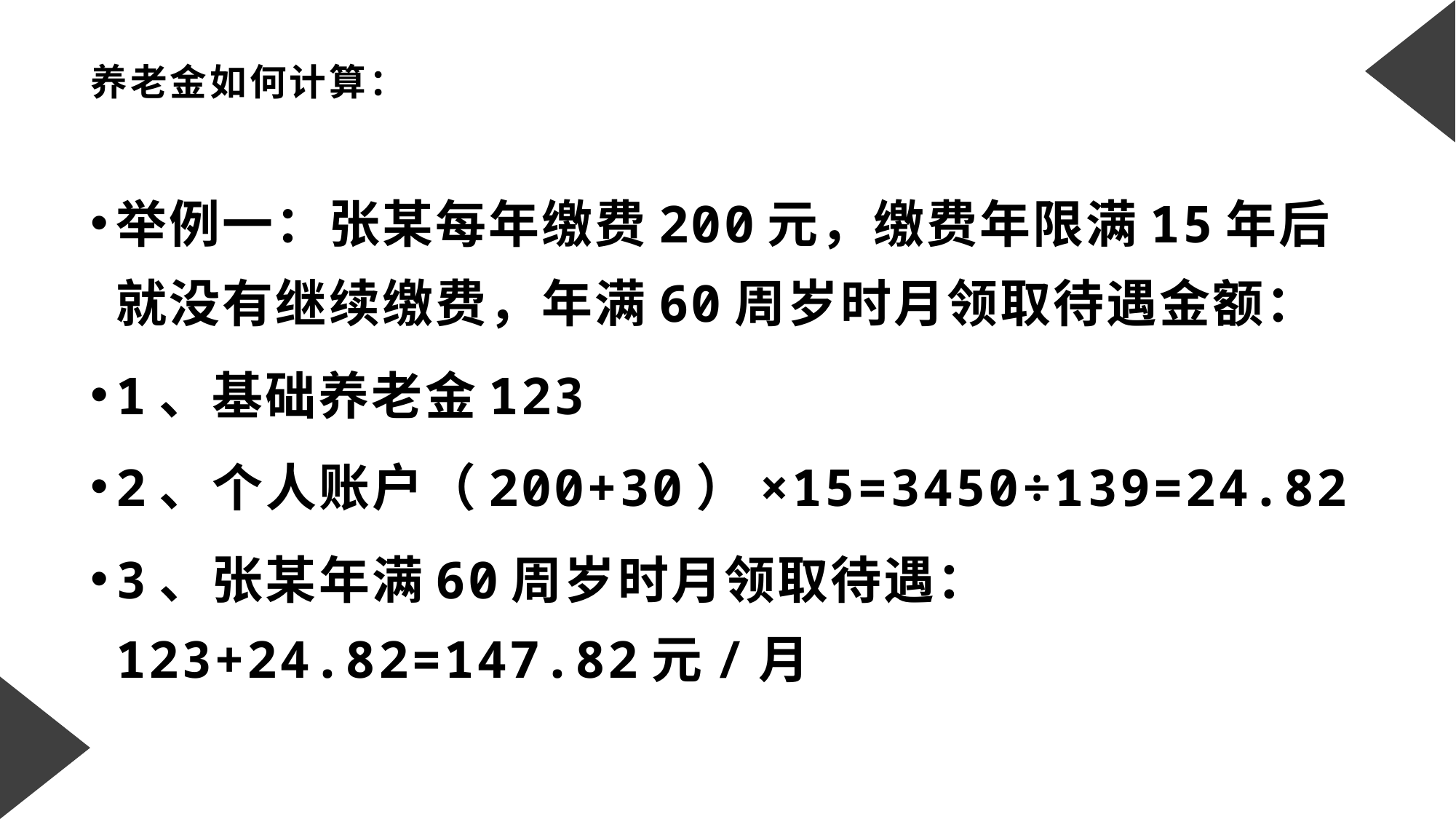

# 养老金如何计算：
举例一：张某每年缴费200元，缴费年限满15年后就没有继续缴费，年满60周岁时月领取待遇金额：
1、基础养老金123
2、个人账户（200+30）×15=3450÷139=24.82
3、张某年满60周岁时月领取待遇：123+24.82=147.82元/月